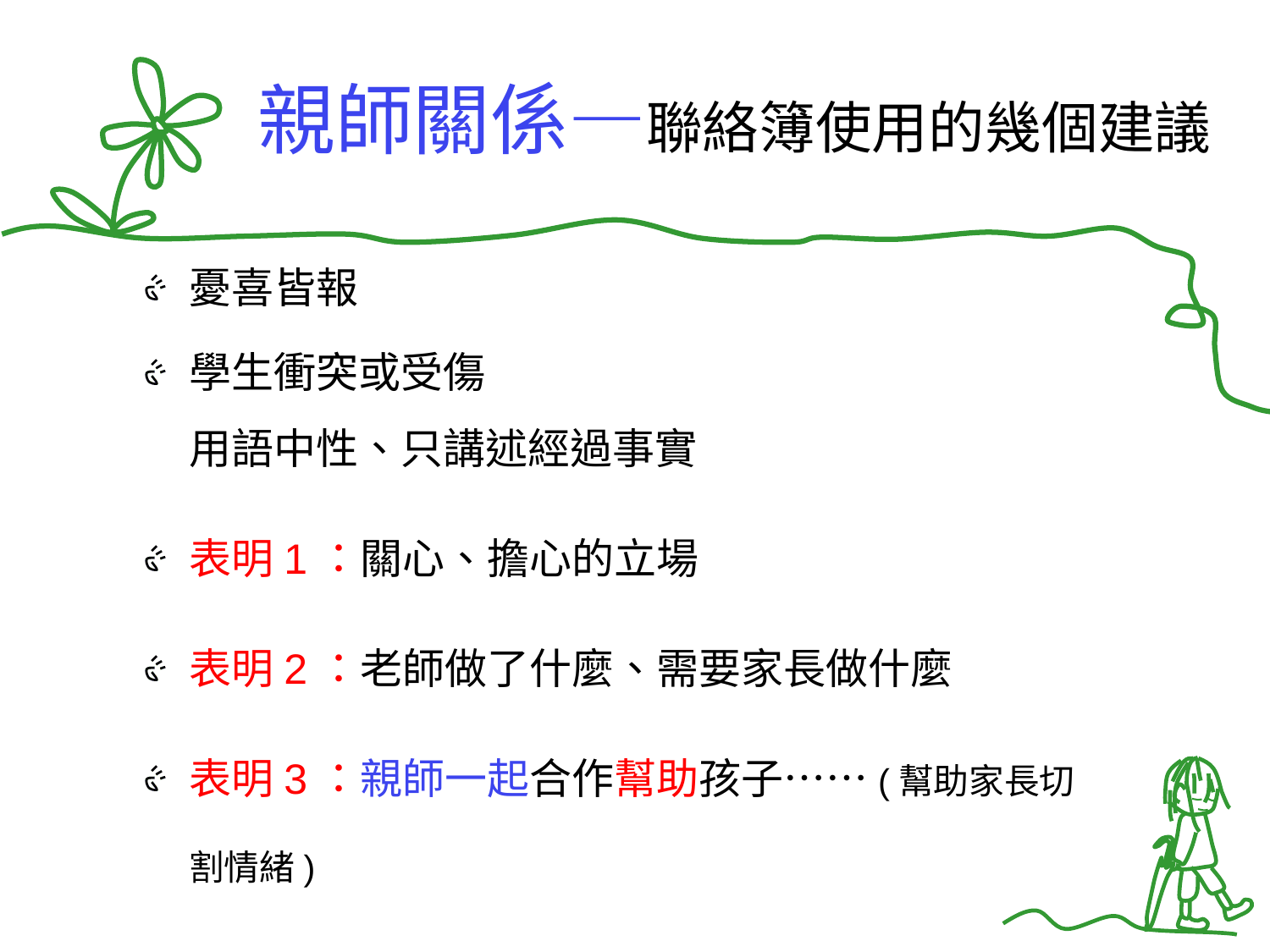

# 親師關係—聯絡簿使用的幾個建議
憂喜皆報
學生衝突或受傷
用語中性、只講述經過事實
表明1：關心、擔心的立場
表明2：老師做了什麼、需要家長做什麼
表明3：親師一起合作幫助孩子……(幫助家長切割情緒)